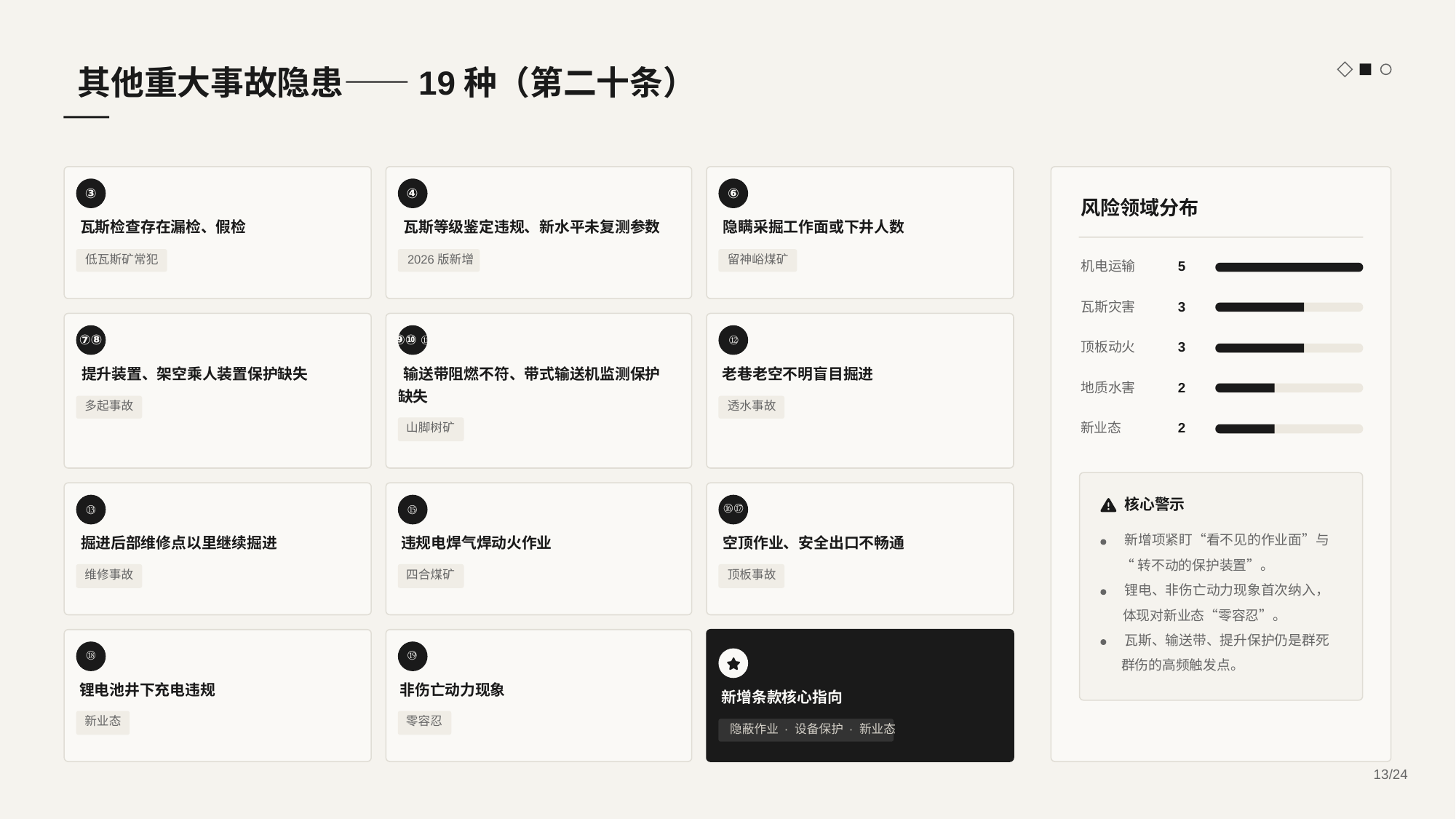

其他重大事故隐患——19种（第二十条）

③
④
⑥
风险领域分布
瓦斯检查存在漏检、假检
瓦斯等级鉴定违规、新水平未复测参数
隐瞒采掘工作面或下井人数

低瓦斯矿常犯
2026版新增
留神峪煤矿
机电运输
5

瓦斯灾害
3

⑪
⑫
⑦⑧
⑨⑩
顶板动火
3

提升装置、架空乘人装置保护缺失
输送带阻燃不符、带式输送机监测保护
老巷老空不明盲目掘进
地质水害
2

缺失

多起事故
透水事故

新业态
2
山脚树矿

核心警示

⑯⑰
⑬
⑮
新增项紧盯“看不见的作业面”与
掘进后部维修点以里继续掘进
违规电焊气焊动火作业
空顶作业、安全出口不畅通

“转不动的保护装置”。

维修事故
四合煤矿
顶板事故
锂电、非伤亡动力现象首次纳入，

体现对新业态“零容忍”。

瓦斯、输送带、提升保护仍是群死

⑱
⑲

群伤的高频触发点。

锂电池井下充电违规
非伤亡动力现象
新增条款核心指向

新业态
零容忍

隐蔽作业 · 设备保护 · 新业态
13/24